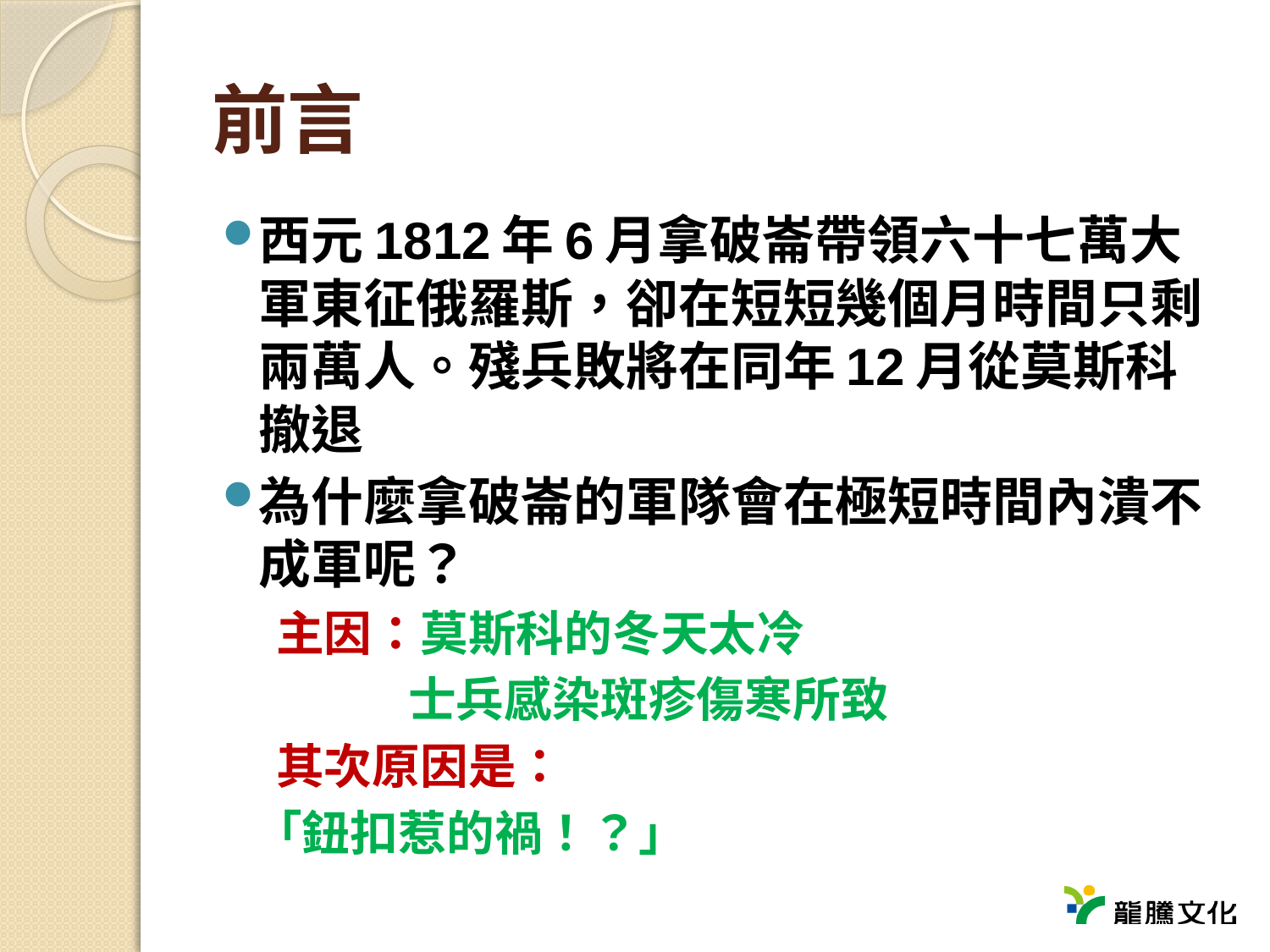

# 前言
西元1812年6月拿破崙帶領六十七萬大軍東征俄羅斯，卻在短短幾個月時間只剩兩萬人。殘兵敗將在同年12月從莫斯科撤退
為什麼拿破崙的軍隊會在極短時間內潰不成軍呢？
    主因：莫斯科的冬天太冷
                士兵感染斑疹傷寒所致
    其次原因是：
  「鈕扣惹的禍！？」